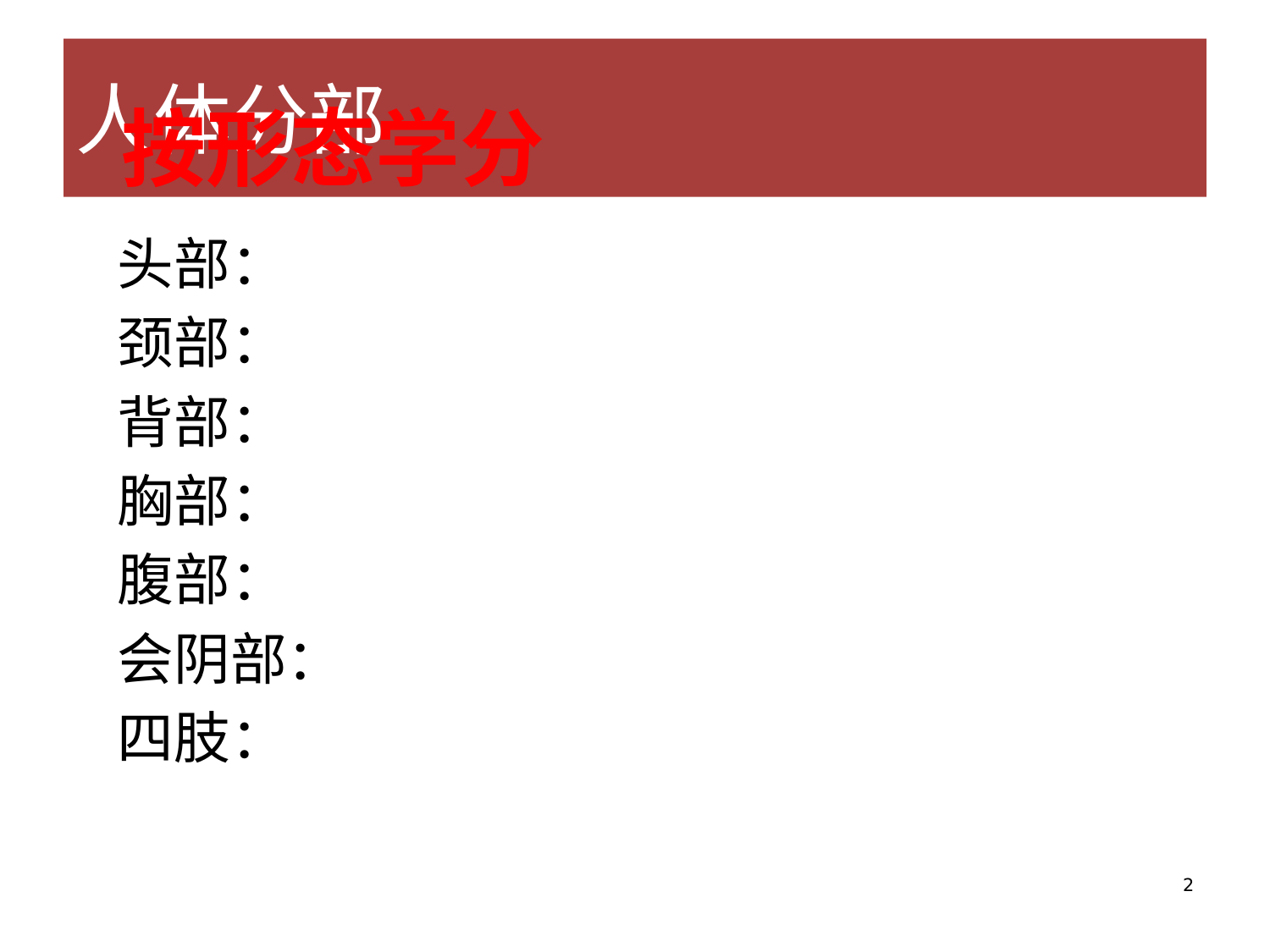

# 人体分部
按形态学分
头部：
颈部：
背部：
胸部：
腹部：
会阴部：
四肢：

2